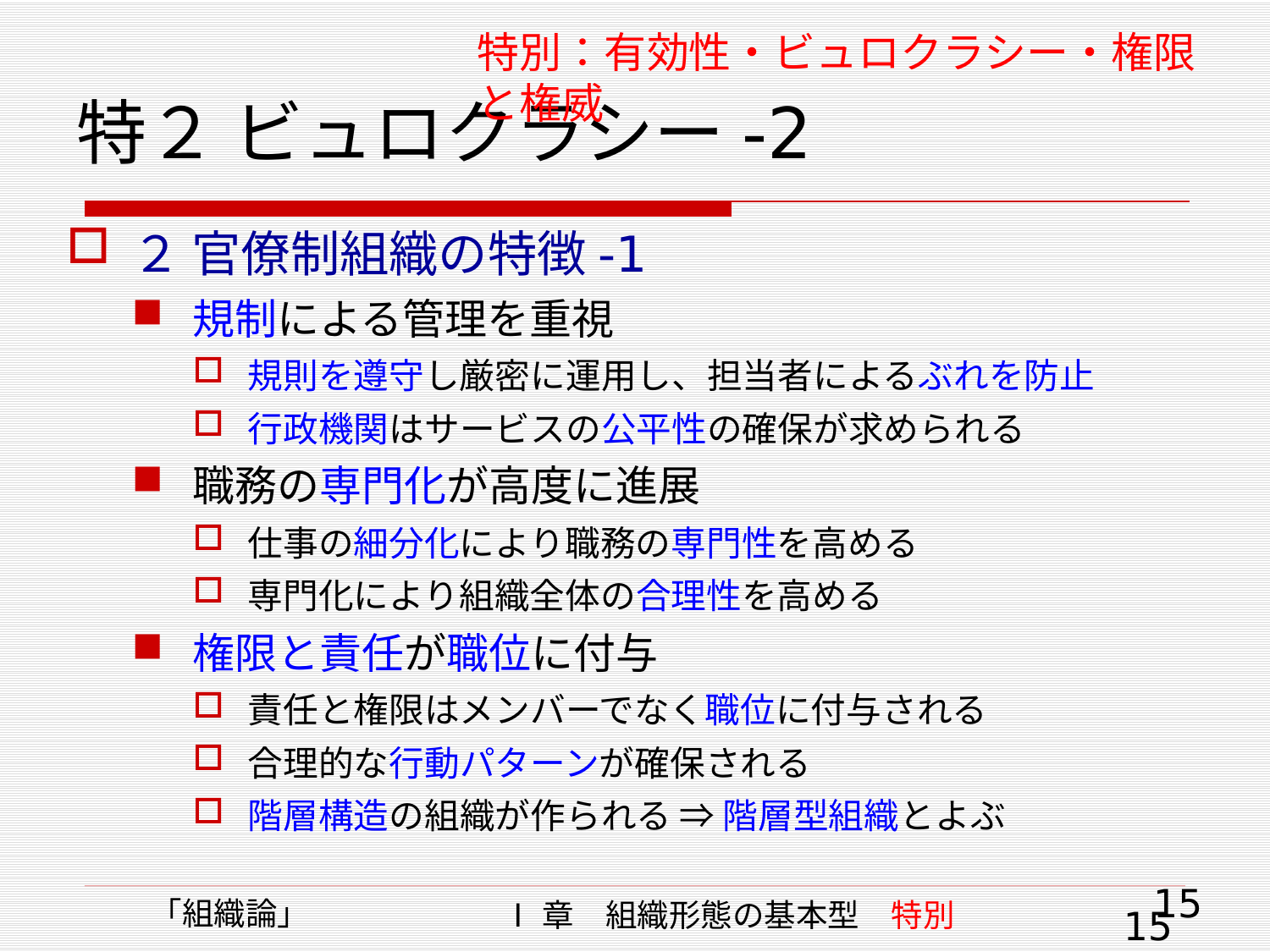

特別：有効性・ビュロクラシー・権限と権威
# 特２ ビュロクラシー-2
２ 官僚制組織の特徴-1
規制による管理を重視
規則を遵守し厳密に運用し、担当者によるぶれを防止
行政機関はサービスの公平性の確保が求められる
職務の専門化が高度に進展
仕事の細分化により職務の専門性を高める
専門化により組織全体の合理性を高める
権限と責任が職位に付与
責任と権限はメンバーでなく職位に付与される
合理的な行動パターンが確保される
階層構造の組織が作られる ⇒ 階層型組織とよぶ
15
「組織論」
Ⅰ章　組織形態の基本型　特別
15